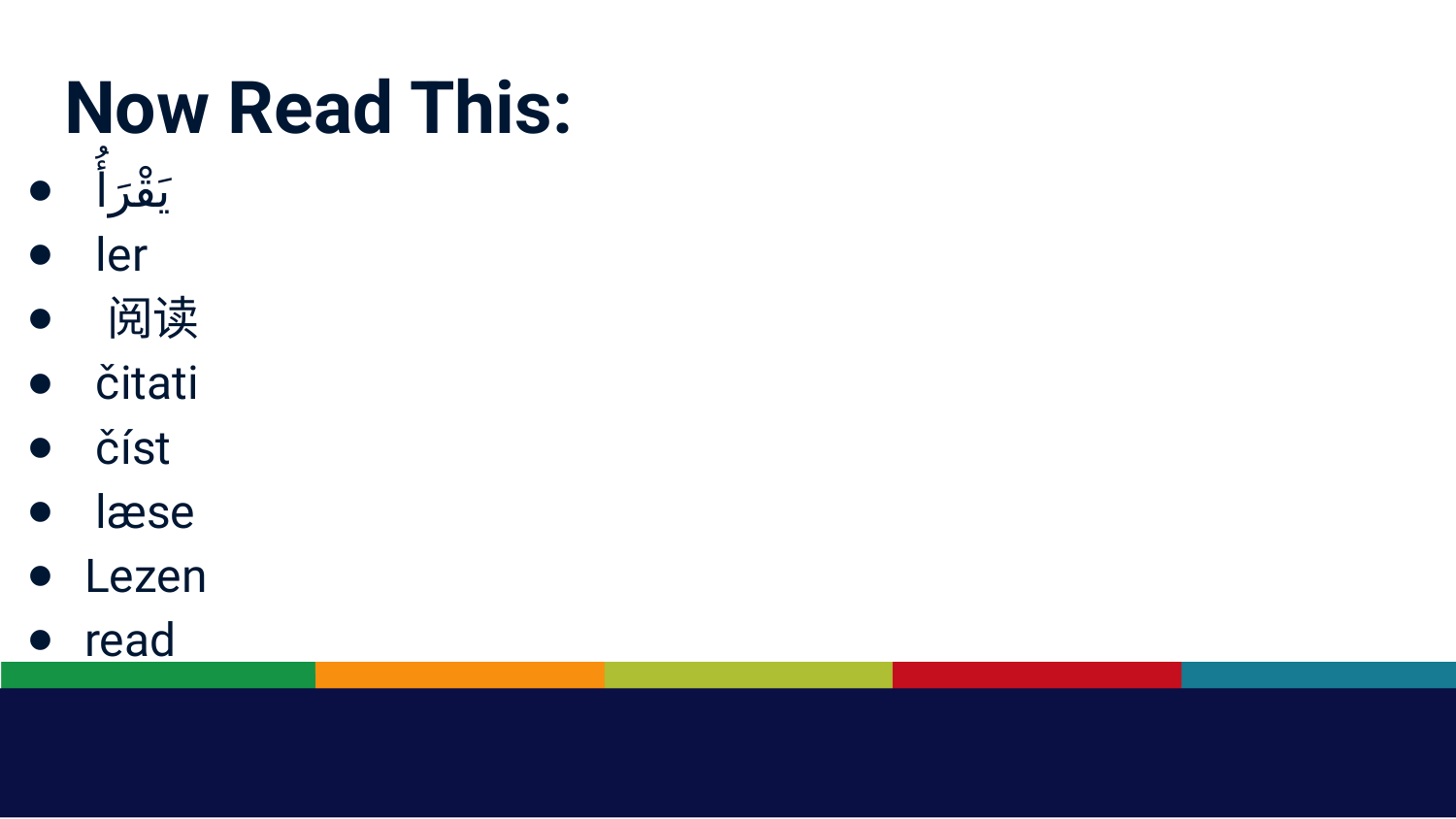

# Now Read This:
 يَقْرَأُ
 ler
 阅读
 čitati
 číst
 læse
Lezen
read